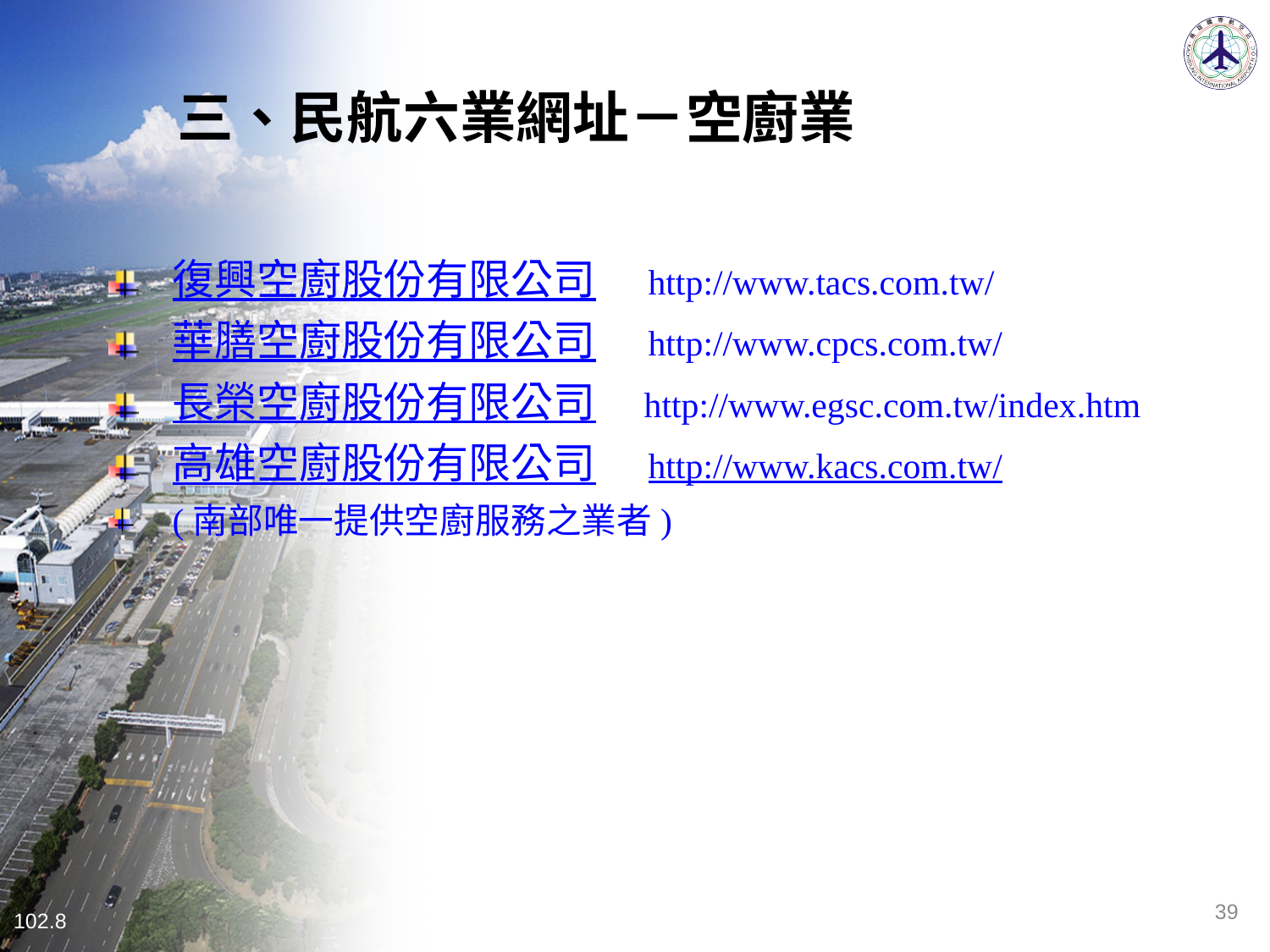

三、民航六業網址－空廚業

復興空廚股份有限公司　http://www.tacs.com.tw/
華膳空廚股份有限公司　http://www.cpcs.com.tw/
長榮空廚股份有限公司    http://www.egsc.com.tw/index.htm
高雄空廚股份有限公司　http://www.kacs.com.tw/
(南部唯一提供空廚服務之業者)

39
102.8